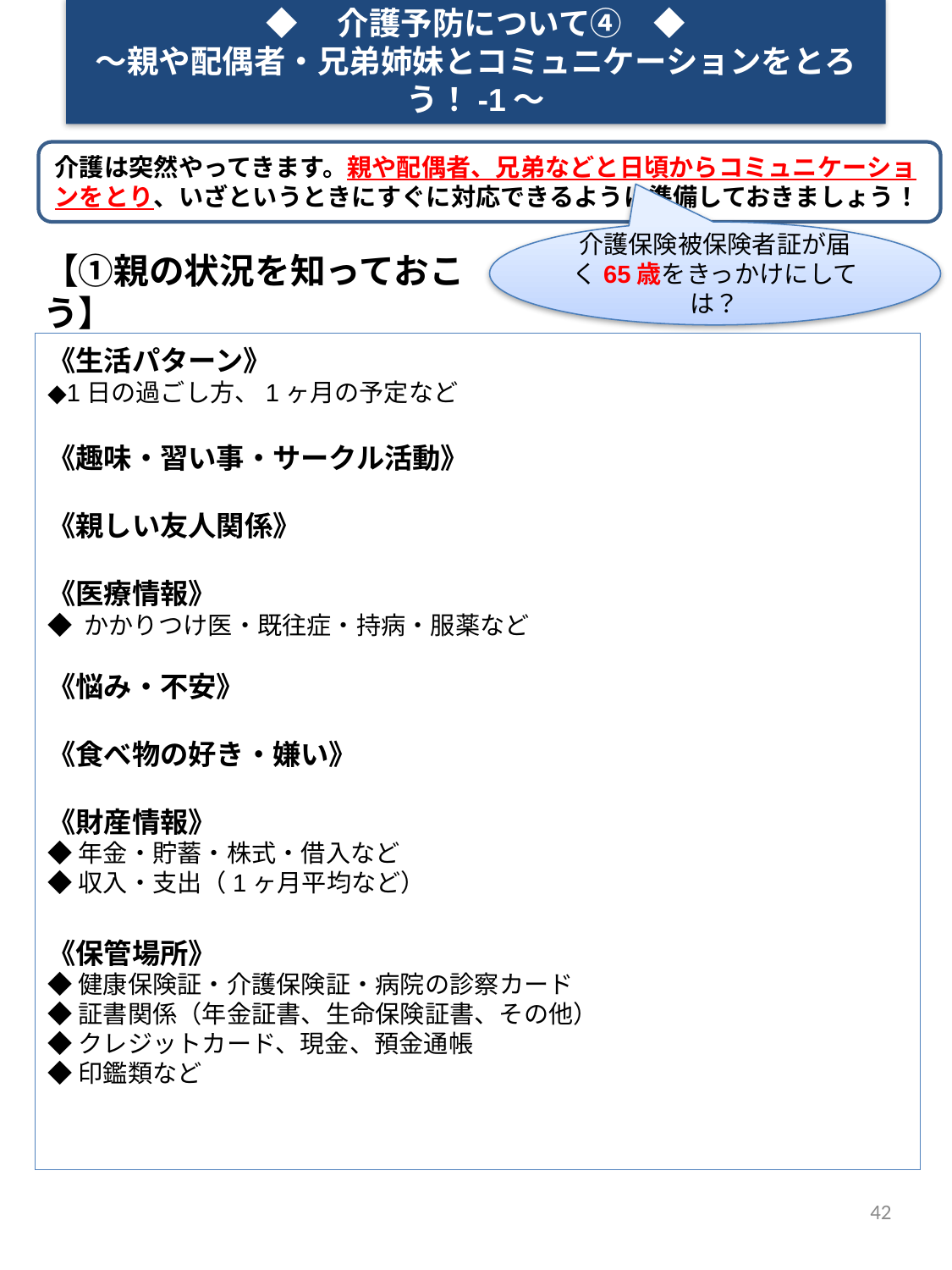

◆　介護予防について④　◆
～親や配偶者・兄弟姉妹とコミュニケーションをとろう！-1～
介護は突然やってきます。親や配偶者、兄弟などと日頃からコミュニケーションをとり、いざというときにすぐに対応できるように準備しておきましょう！
介護保険被保険者証が届く65歳をきっかけにしては？
# 【①親の状況を知っておこう】
《生活パターン》
◆1日の過ごし方、1ヶ月の予定など

《趣味・習い事・サークル活動》

《親しい友人関係》

《医療情報》
◆ かかりつけ医・既往症・持病・服薬など

《悩み・不安》

《食べ物の好き・嫌い》

《財産情報》
◆年金・貯蓄・株式・借入など
◆収入・支出（1ヶ月平均など）

《保管場所》
◆健康保険証・介護保険証・病院の診察カード
◆証書関係（年金証書、生命保険証書、その他）
◆クレジットカード、現金、預金通帳
◆印鑑類など

42